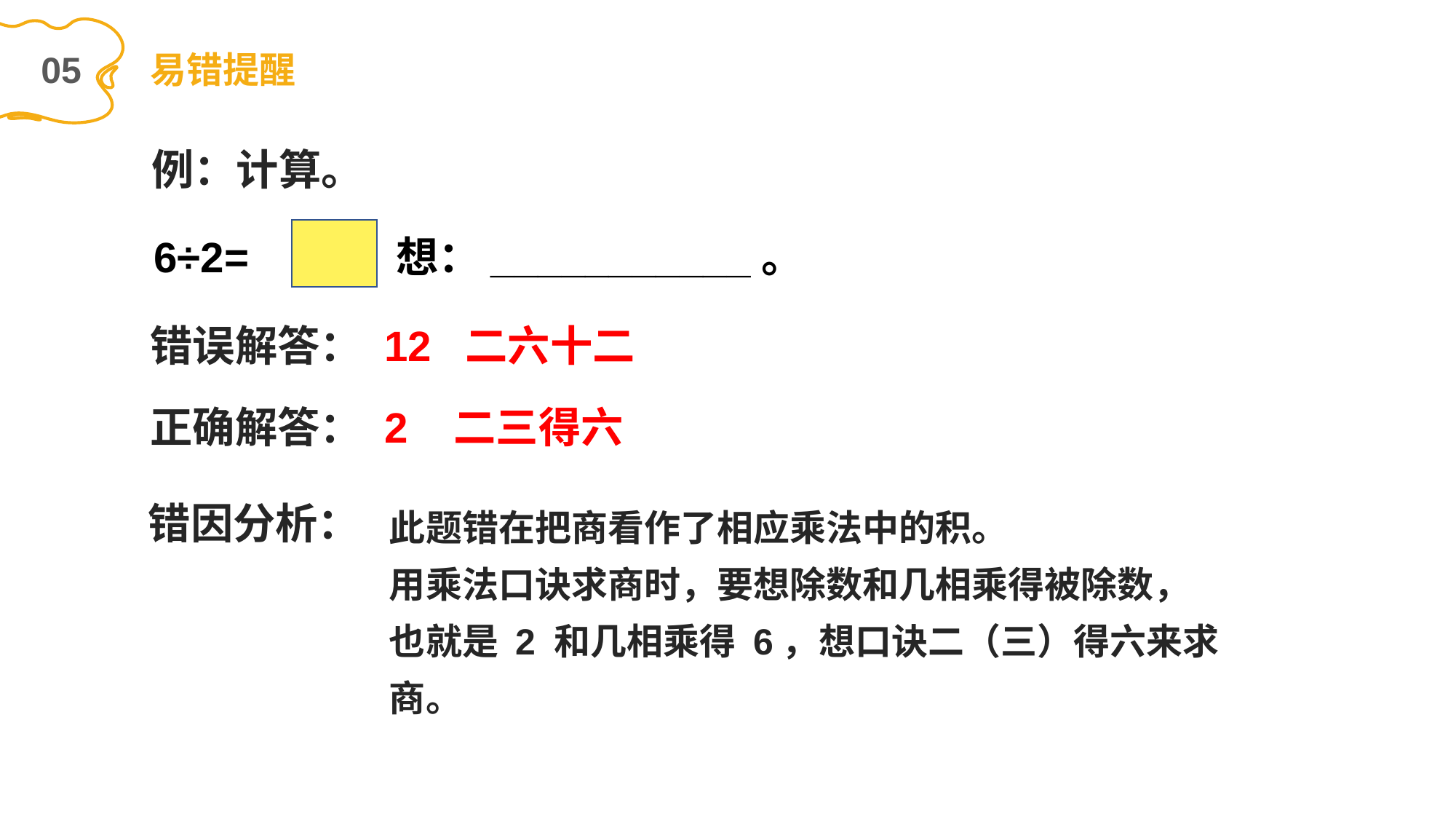

05
易错提醒
例：计算。

6÷2=        ，想：___________。
错误解答：
12  二六十二
正确解答：
2   二三得六
此题错在把商看作了相应乘法中的积。
用乘法口诀求商时，要想除数和几相乘得被除数，
也就是 2 和几相乘得 6，想口诀二（三）得六来求商。
错因分析：